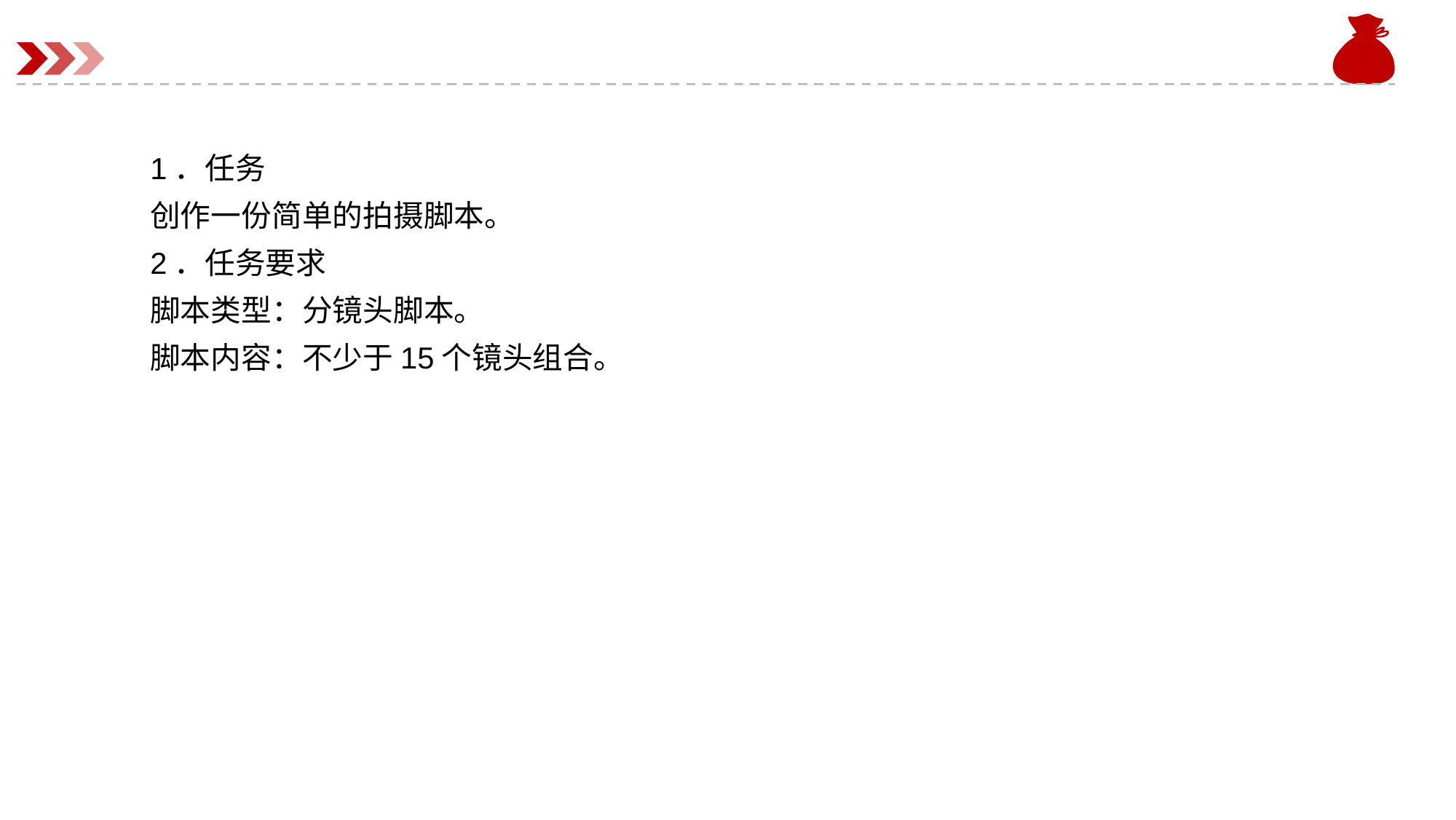

62
1．任务
创作一份简单的拍摄脚本。
2．任务要求
脚本类型：分镜头脚本。
脚本内容：不少于15个镜头组合。